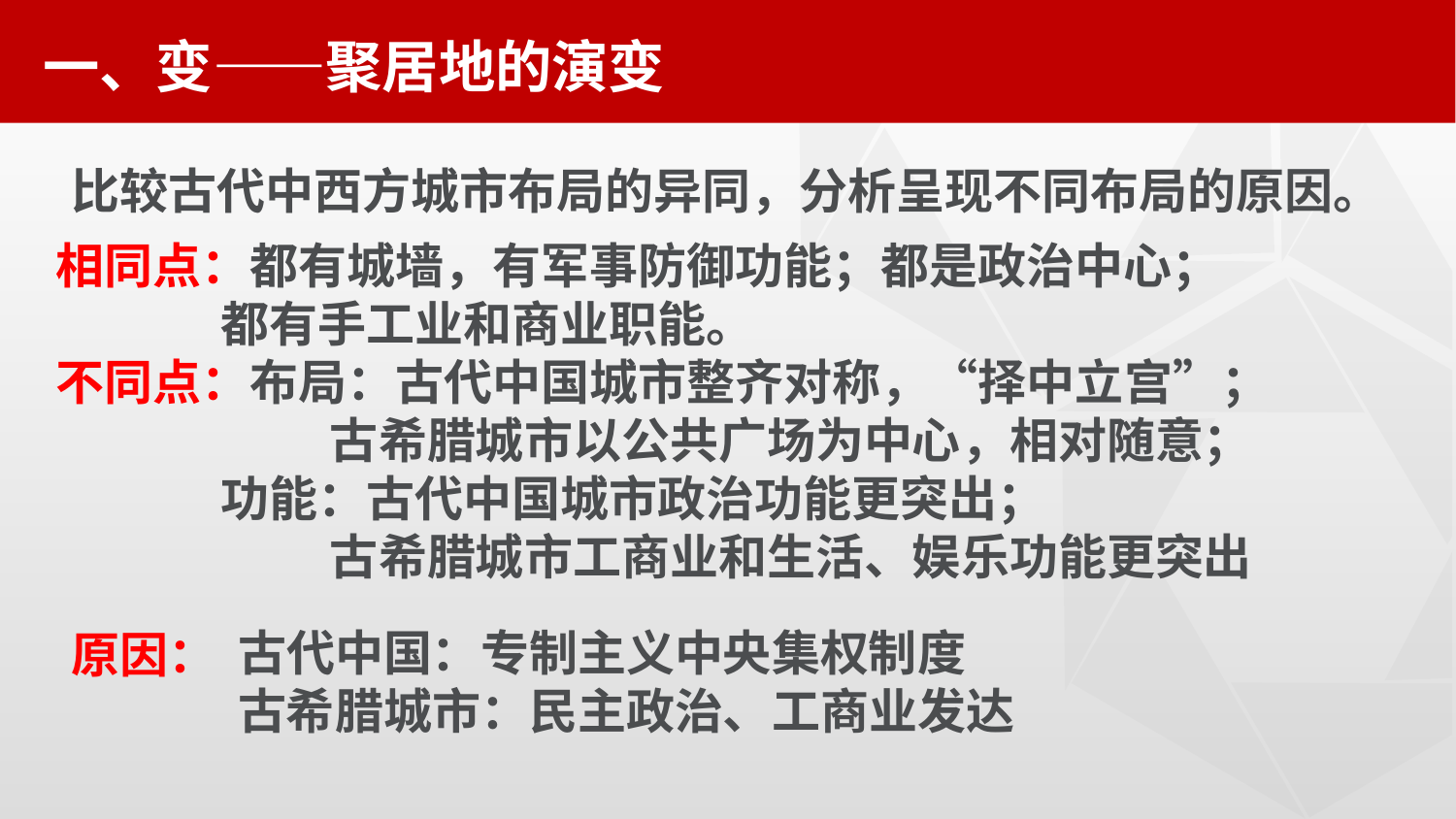

一、变——聚居地的演变

比较古代中西方城市布局的异同，分析呈现不同布局的原因。
相同点：都有城墙，有军事防御功能；都是政治中心；
              都有手工业和商业职能。
不同点：布局：古代中国城市整齐对称，“择中立宫”；
                        古希腊城市以公共广场为中心，相对随意；
              功能：古代中国城市政治功能更突出；
                        古希腊城市工商业和生活、娱乐功能更突出

古代中国：专制主义中央集权制度
古希腊城市：民主政治、工商业发达
原因：